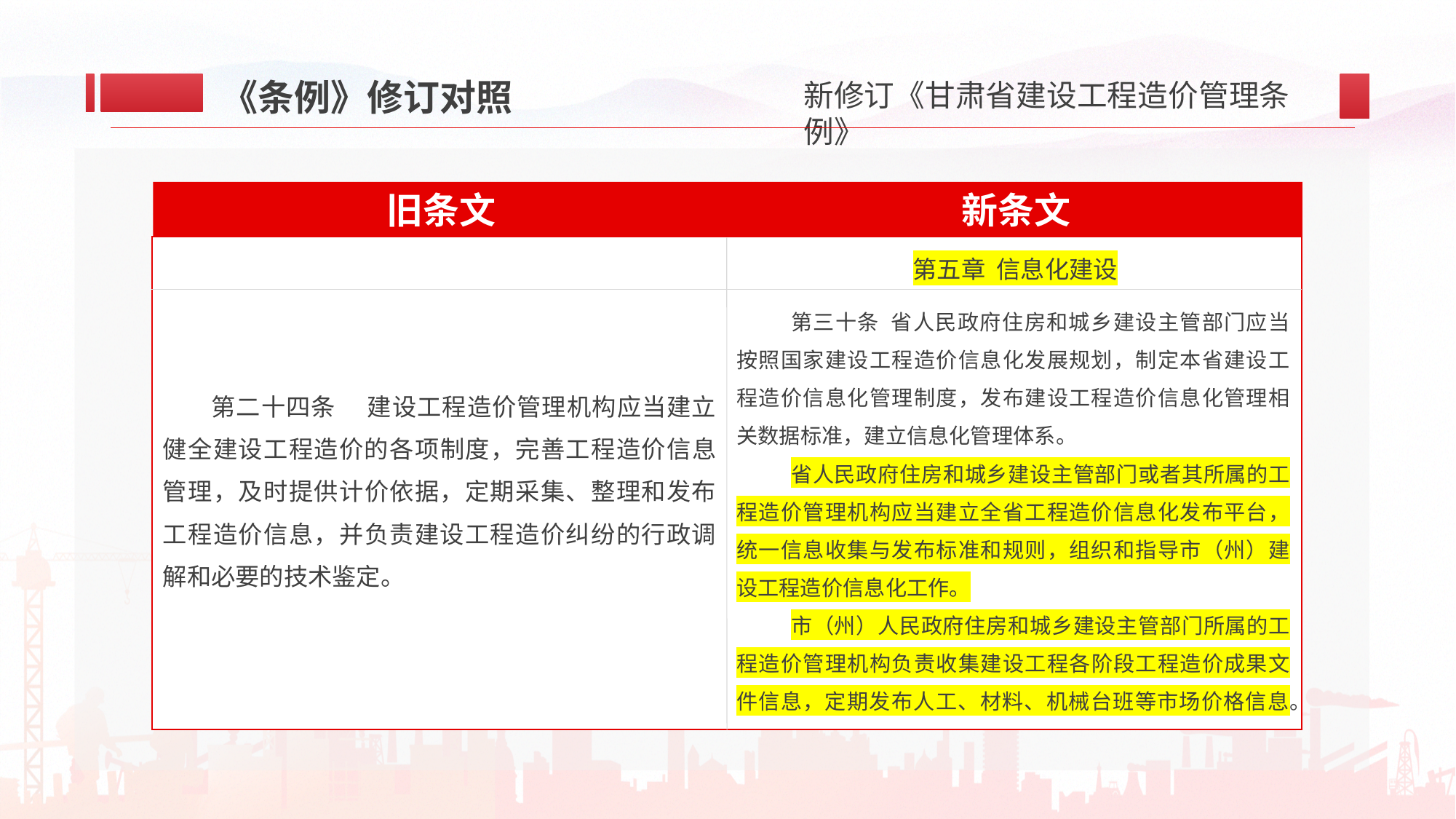

《条例》修订对照
新条文
旧条文

第三十条  省人民政府住房和城乡建设主管部门应当按照国家建设工程造价信息化发展规划，制定本省建设工程造价信息化管理制度，发布建设工程造价信息化管理相关数据标准，建立信息化管理体系。
省人民政府住房和城乡建设主管部门或者其所属的工程造价管理机构应当建立全省工程造价信息化发布平台，统一信息收集与发布标准和规则，组织和指导市（州）建设工程造价信息化工作。
市（州）人民政府住房和城乡建设主管部门所属的工程造价管理机构负责收集建设工程各阶段工程造价成果文件信息，定期发布人工、材料、机械台班等市场价格信息。
第五章  信息化建设

第二十四条     建设工程造价管理机构应当建立健全建设工程造价的各项制度，完善工程造价信息管理，及时提供计价依据，定期采集、整理和发布工程造价信息，并负责建设工程造价纠纷的行政调解和必要的技术鉴定。